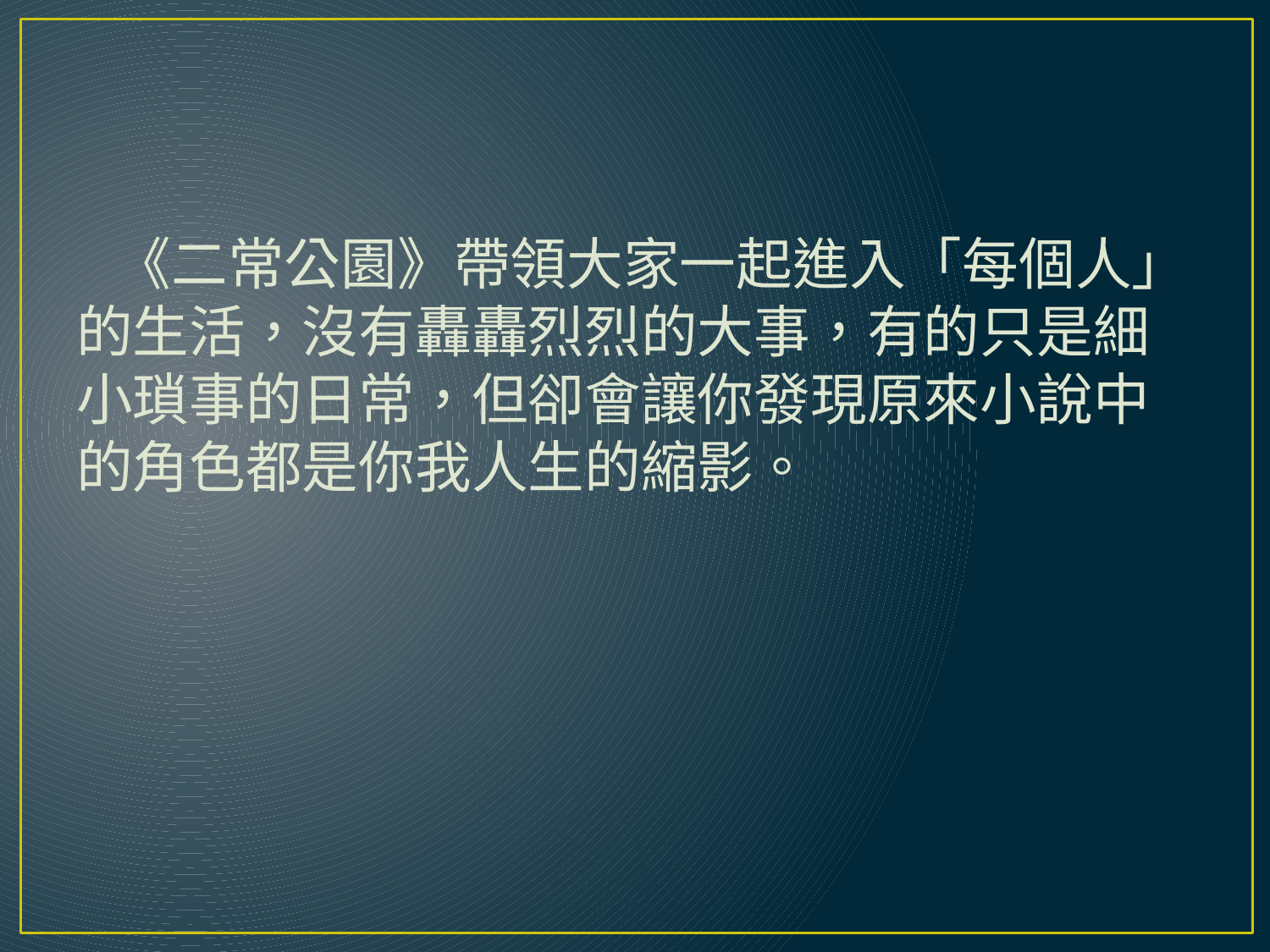

#
   《二常公園》帶領大家一起進入「每個人」的生活，沒有轟轟烈烈的大事，有的只是細小瑣事的日常，但卻會讓你發現原來小說中的角色都是你我人生的縮影。